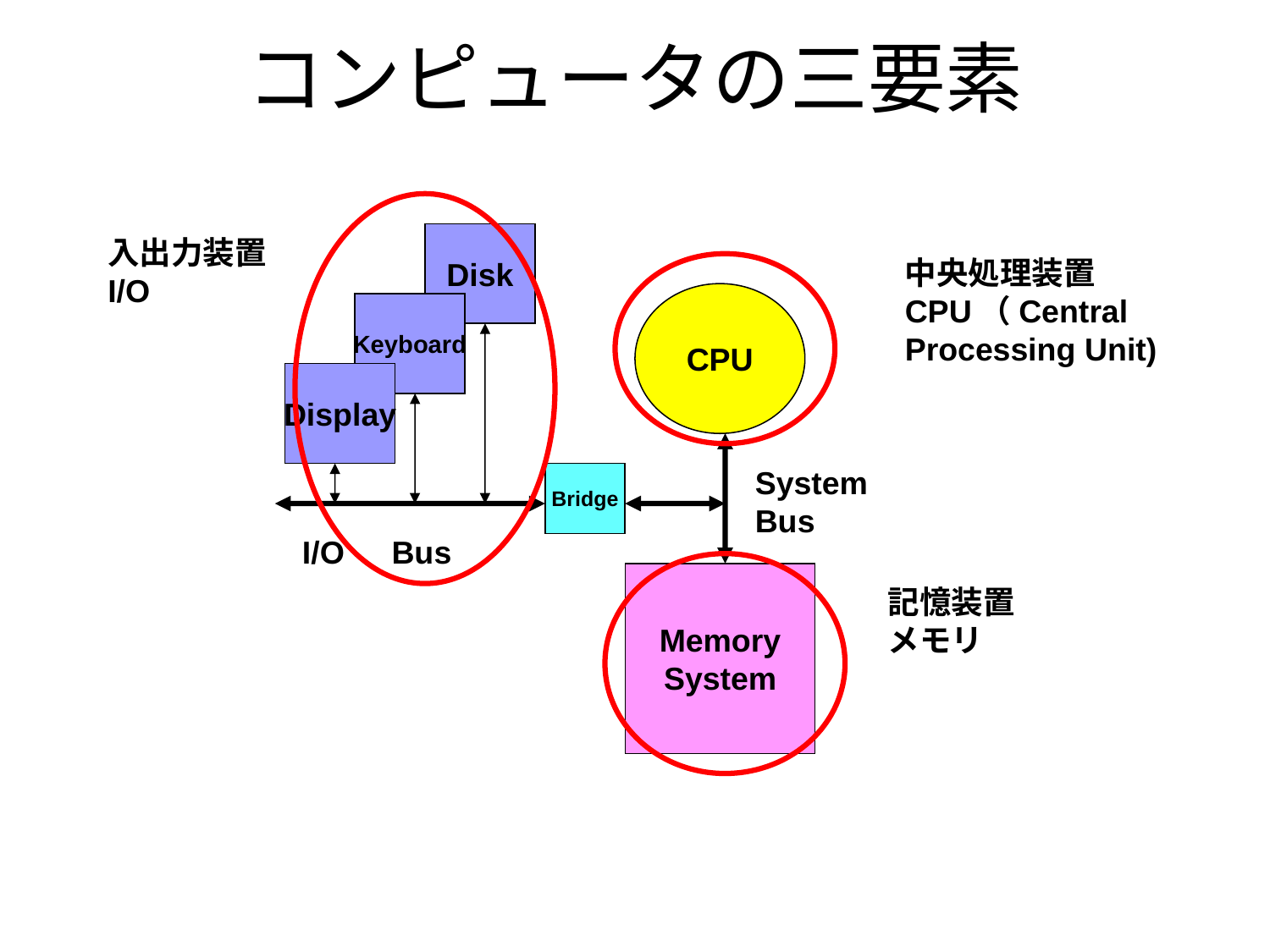

# コンピュータの三要素

Disk
入出力装置
I/O
中央処理装置
CPU（Central
Processing Unit)

CPU
Keyboard

Display

System
Bus

Bridge

I/O　Bus

Memory
System
記憶装置
メモリ